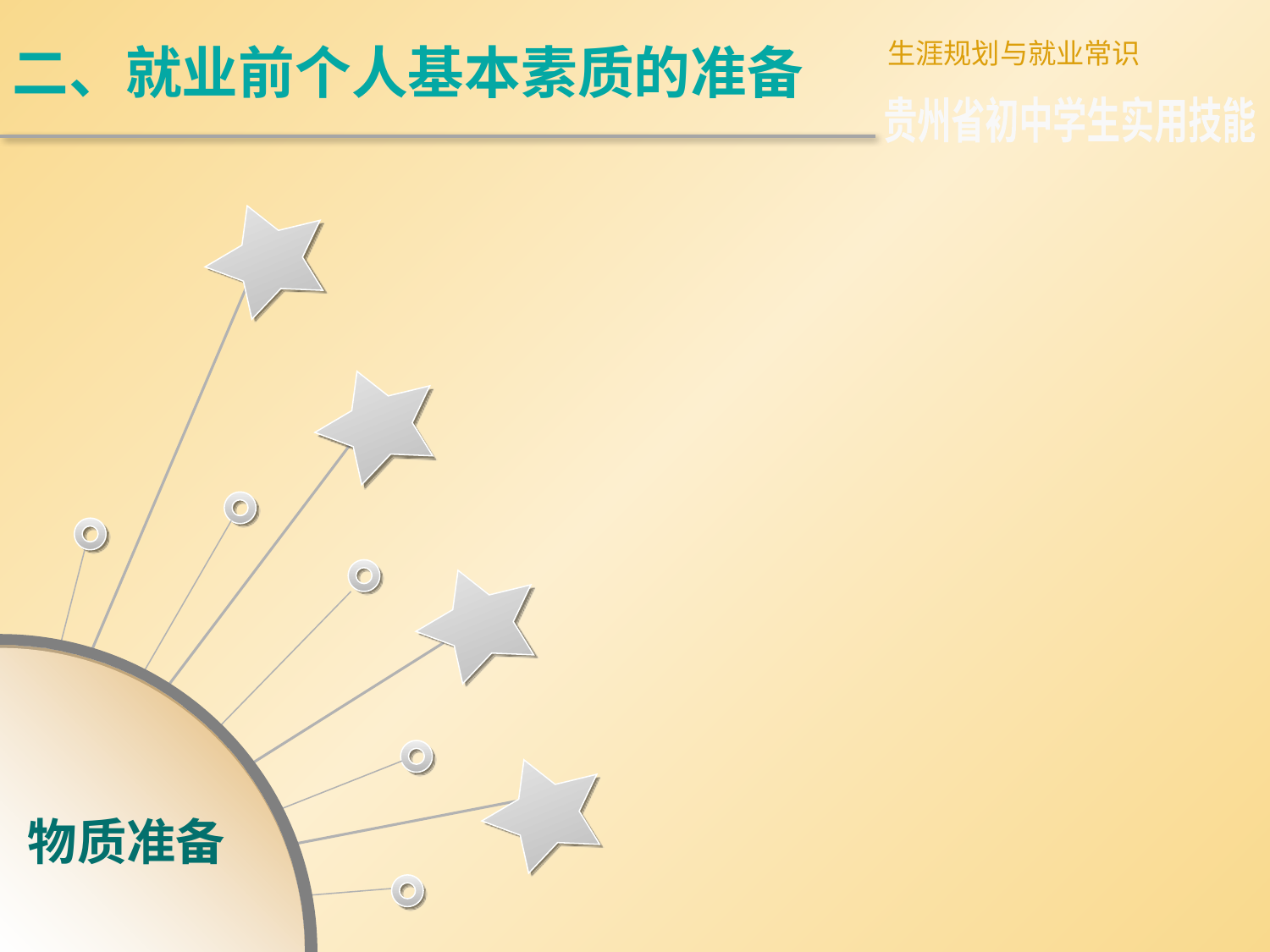

二、就业前个人基本素质的准备
生涯规划与就业常识
贵州省初中学生实用技能

物质准备